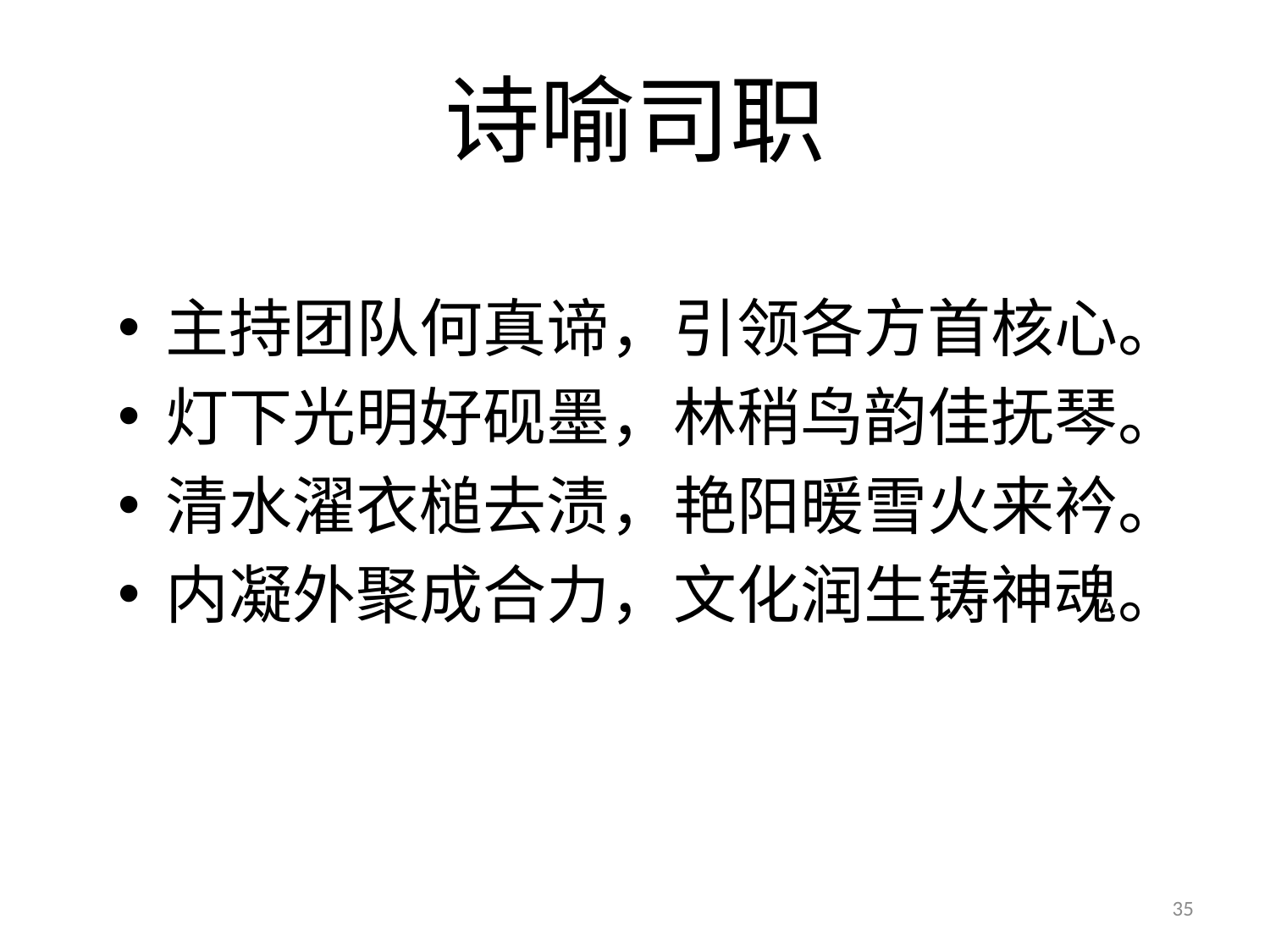

# 诗喻司职
主持团队何真谛，引领各方首核心。
灯下光明好砚墨，林稍鸟韵佳抚琴。
清水濯衣槌去渍，艳阳暖雪火来衿。
内凝外聚成合力，文化润生铸神魂。

35